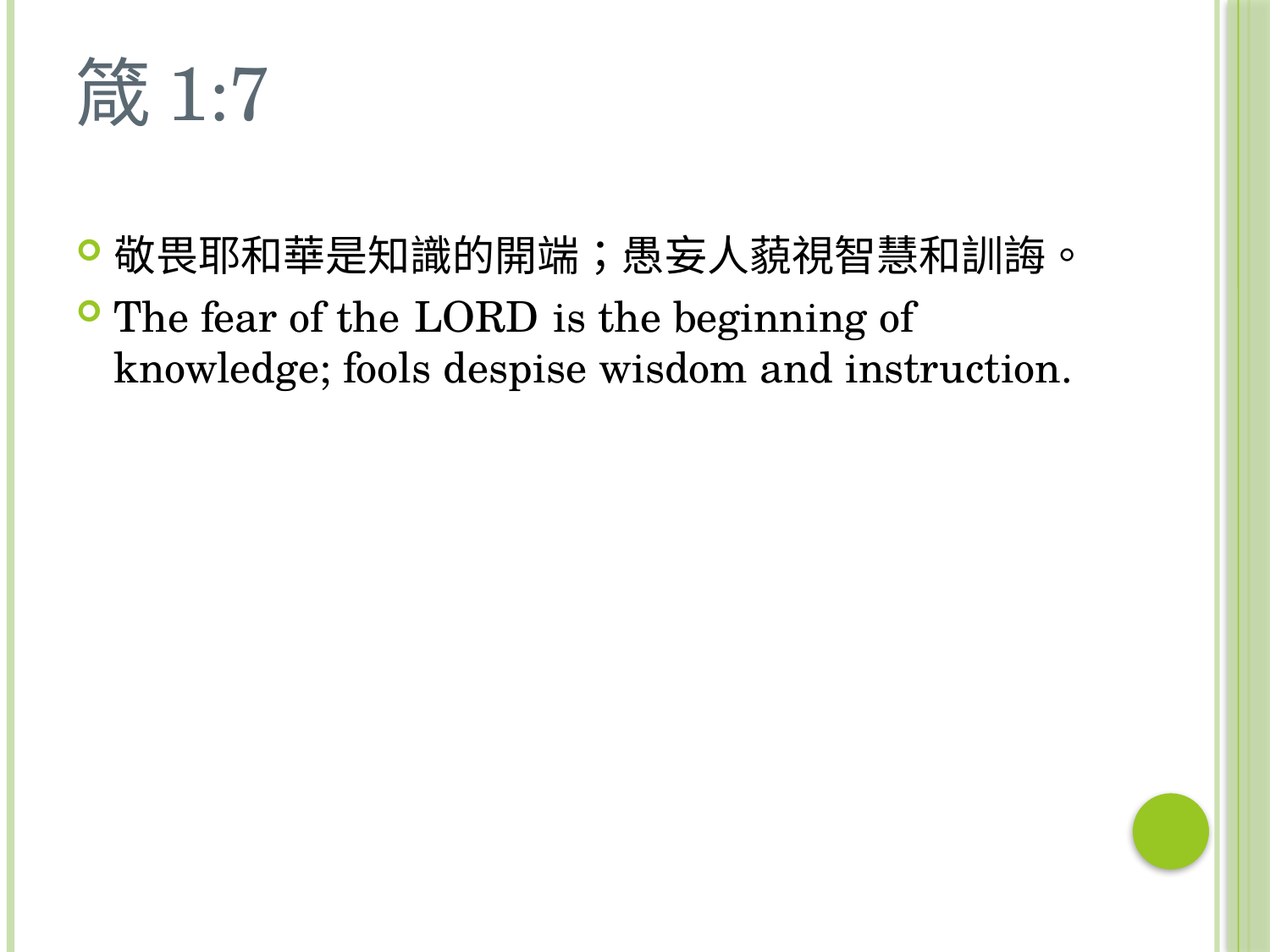

# 箴1:7
敬畏耶和華是知識的開端；愚妄人藐視智慧和訓誨。
The fear of the Lord is the beginning of knowledge; fools despise wisdom and instruction.